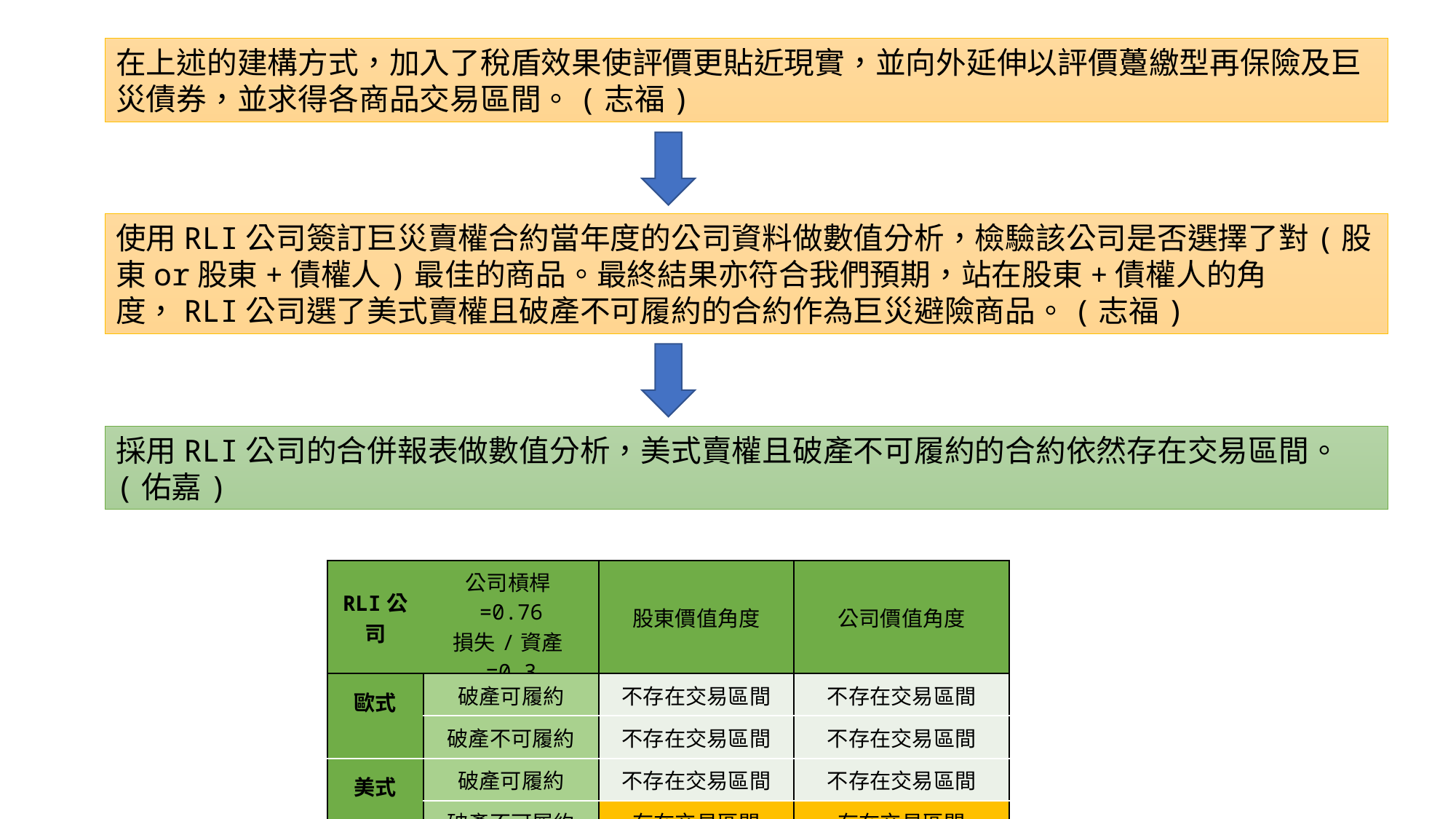

在上述的建構方式，加入了稅盾效果使評價更貼近現實，並向外延伸以評價躉繳型再保險及巨災債券，並求得各商品交易區間。(志福)

使用RLI公司簽訂巨災賣權合約當年度的公司資料做數值分析，檢驗該公司是否選擇了對(股東or股東+債權人)最佳的商品。最終結果亦符合我們預期，站在股東+債權人的角度，RLI公司選了美式賣權且破產不可履約的合約作為巨災避險商品。(志福)

採用RLI公司的合併報表做數值分析，美式賣權且破產不可履約的合約依然存在交易區間。(佑嘉)
| RLI公司 | 公司槓桿=0.76 損失/資產=0.3 | 股東價值角度 | 公司價值角度 |
| --- | --- | --- | --- |
| 歐式 | 破產可履約 | 不存在交易區間 | 不存在交易區間 |
|  | 破產不可履約 | 不存在交易區間 | 不存在交易區間 |
| 美式 | 破產可履約 | 不存在交易區間 | 不存在交易區間 |
|  | 破產不可履約 | 存在交易區間 | 存在交易區間 |